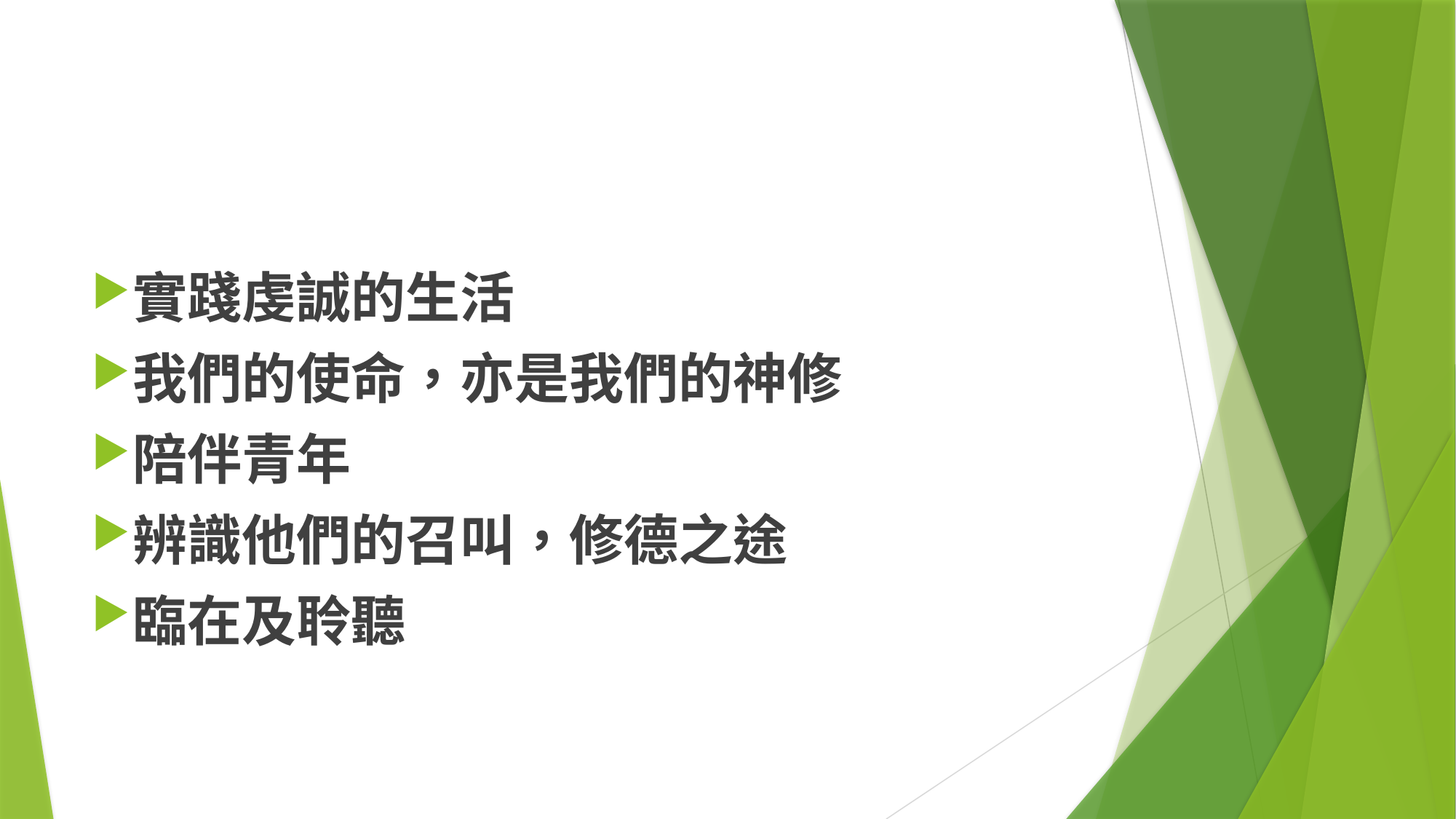

#
實踐虔誠的生活
我們的使命，亦是我們的神修
陪伴青年
辨識他們的召叫，修德之途
臨在及聆聽